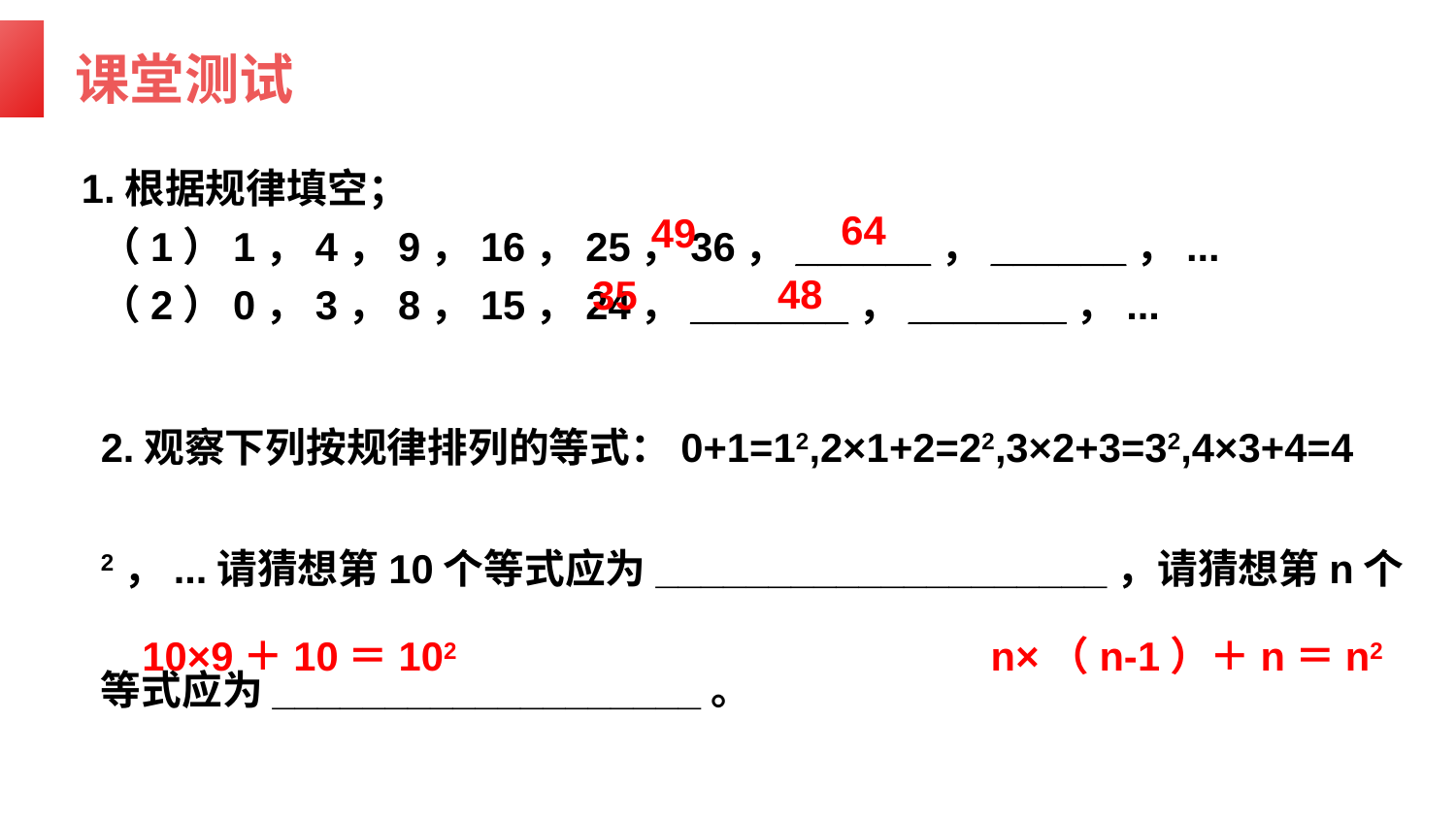

课堂测试
1.根据规律填空；
 （1）1，4，9，16，25，36，______，______，...
 （2）0，3，8，15，24，_______，_______，...
64
49
48
35
2.观察下列按规律排列的等式：0+1=12,2×1+2=22,3×2+3=32,4×3+4=42，...请猜想第10个等式应为____________________，请猜想第n个等式应为___________________。
10×9＋10＝102
n×（n-1）＋n＝n2